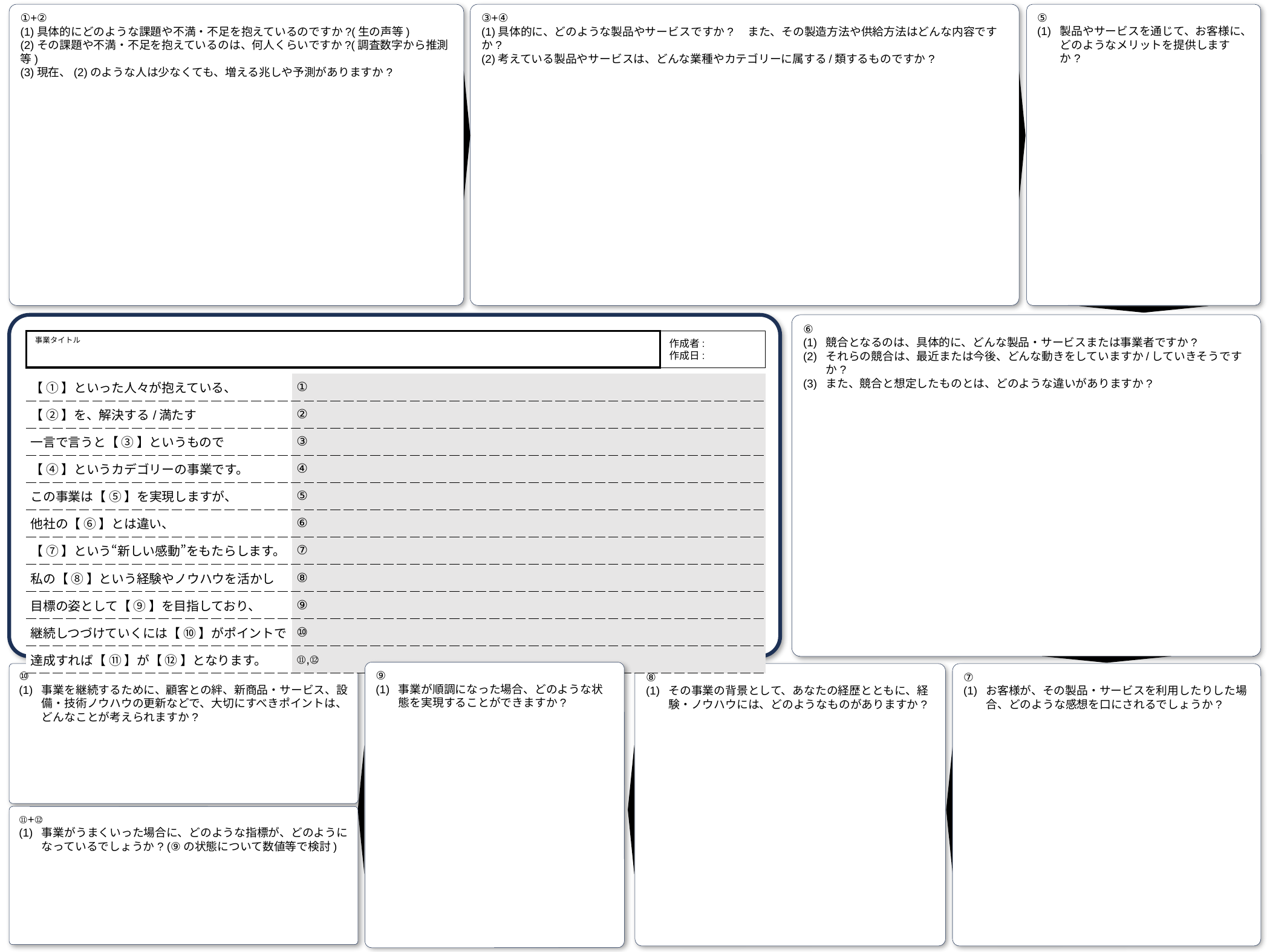

①+②
(1)具体的にどのような課題や不満・不足を抱えているのですか?(生の声等)
(2)その課題や不満・不足を抱えているのは、何人くらいですか?(調査数字から推測等)
(3)現在、(2)のような人は少なくても、増える兆しや予測がありますか?
③+④
(1)具体的に、どのような製品やサービスですか?　また、その製造方法や供給方法はどんな内容ですか?
(2)考えている製品やサービスは、どんな業種やカテゴリーに属する/類するものですか?
⑤
製品やサービスを通じて、お客様に、どのようなメリットを提供しますか?

⑥
競合となるのは、具体的に、どんな製品・サービスまたは事業者ですか?
それらの競合は、最近または今後、どんな動きをしていますか/していきそうですか?
また、競合と想定したものとは、どのような違いがありますか?
事業タイトル
作成者:
作成日:
| 【 ① 】といった人々が抱えている、 | ① |
| --- | --- |
| 【 ② 】を、解決する/満たす | ② |
| 一言で言うと【 ③ 】というもので | ③ |
| 【 ④ 】というカデゴリーの事業です。 | ④ |
| この事業は【 ⑤ 】を実現しますが、 | ⑤ |
| 他社の【 ⑥ 】とは違い、 | ⑥ |
| 【 ⑦ 】という“新しい感動”をもたらします。 | ⑦ |
| 私の【 ⑧ 】という経験やノウハウを活かし | ⑧ |
| 目標の姿として【 ⑨ 】を目指しており、 | ⑨ |
| 継続しつづけていくには【 ⑩ 】がポイントで | ⑩ |
| 達成すれば【 ⑪ 】が【 ⑫ 】となります。 | ⑪,⑫ |

⑨
事業が順調になった場合、どのような状態を実現することができますか?
⑩
事業を継続するために、顧客との絆、新商品・サービス、設備・技術ノウハウの更新などで、大切にすべきポイントは、どんなことが考えられますか?
⑧
その事業の背景として、あなたの経歴とともに、経験・ノウハウには、どのようなものがありますか?
⑦
お客様が、その製品・サービスを利用したりした場合、どのような感想を口にされるでしょうか?

⑪+⑫
事業がうまくいった場合に、どのような指標が、どのようになっているでしょうか? (⑨の状態について数値等で検討)